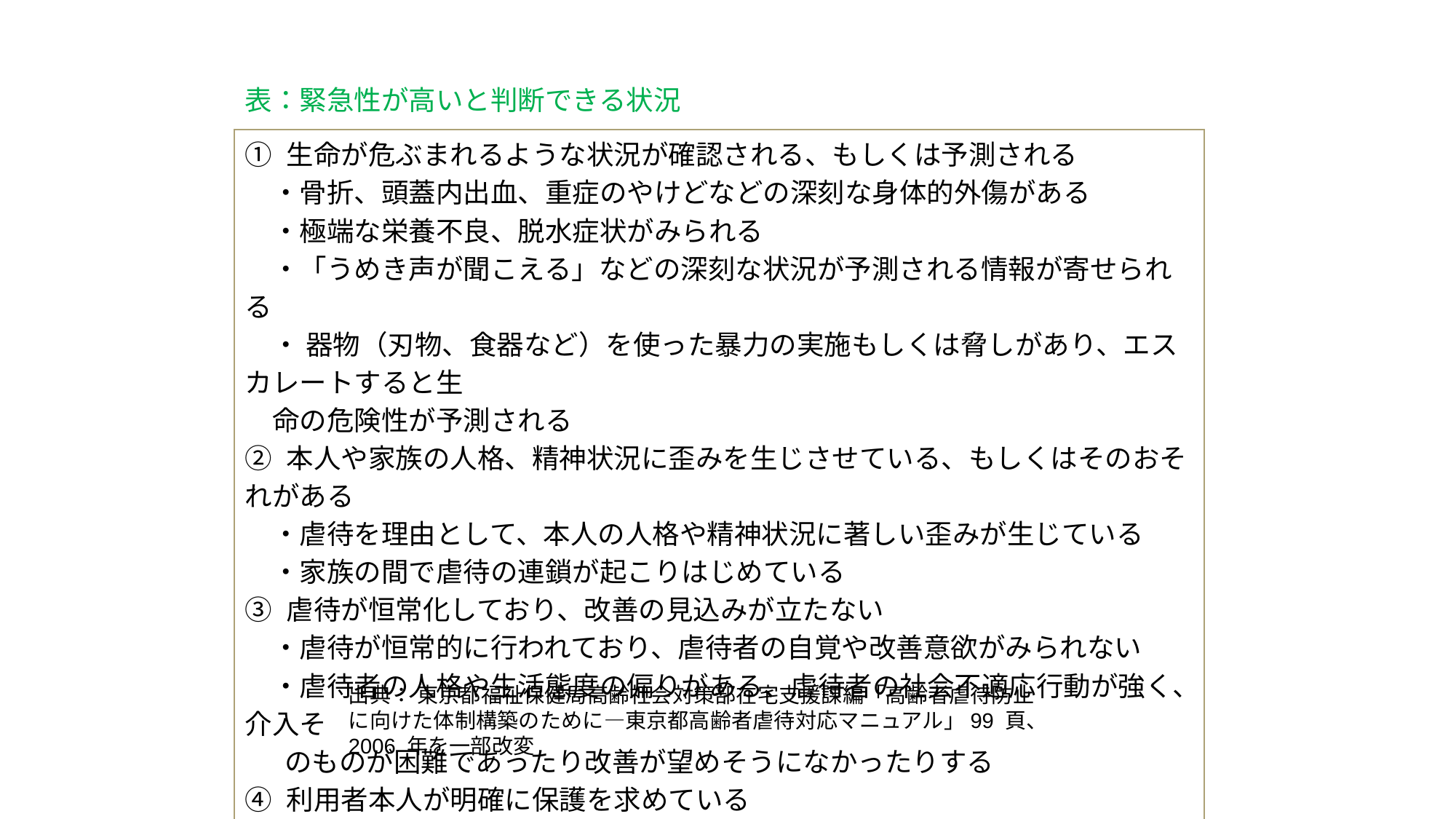

表：緊急性が高いと判断できる状況
| ① 生命が危ぶまれるような状況が確認される、もしくは予測される 　・骨折、頭蓋内出血、重症のやけどなどの深刻な身体的外傷がある 　・極端な栄養不良、脱水症状がみられる 　・「うめき声が聞こえる」などの深刻な状況が予測される情報が寄せられる 　・ 器物（刃物、食器など）を使った暴力の実施もしくは脅しがあり、エスカレートすると生 　命の危険性が予測される ② 本人や家族の人格、精神状況に歪みを生じさせている、もしくはそのおそれがある 　・虐待を理由として、本人の人格や精神状況に著しい歪みが生じている 　・家族の間で虐待の連鎖が起こりはじめている ③ 虐待が恒常化しており、改善の見込みが立たない 　・虐待が恒常的に行われており、虐待者の自覚や改善意欲がみられない 　・虐待者の人格や生活態度の偏りがある、虐待者の社会不適応行動が強く、介入そ　 　 のものが困難であったり改善が望めそうになかったりする ④ 利用者本人が明確に保護を求めている |
| --- |
出典： 東京都福祉保健局高齢社会対策部在宅支援課編「高齢者虐待防止に向けた体制構築のために―東京都高齢者虐待対応マニュアル」99 頁、2006 年を一部改変